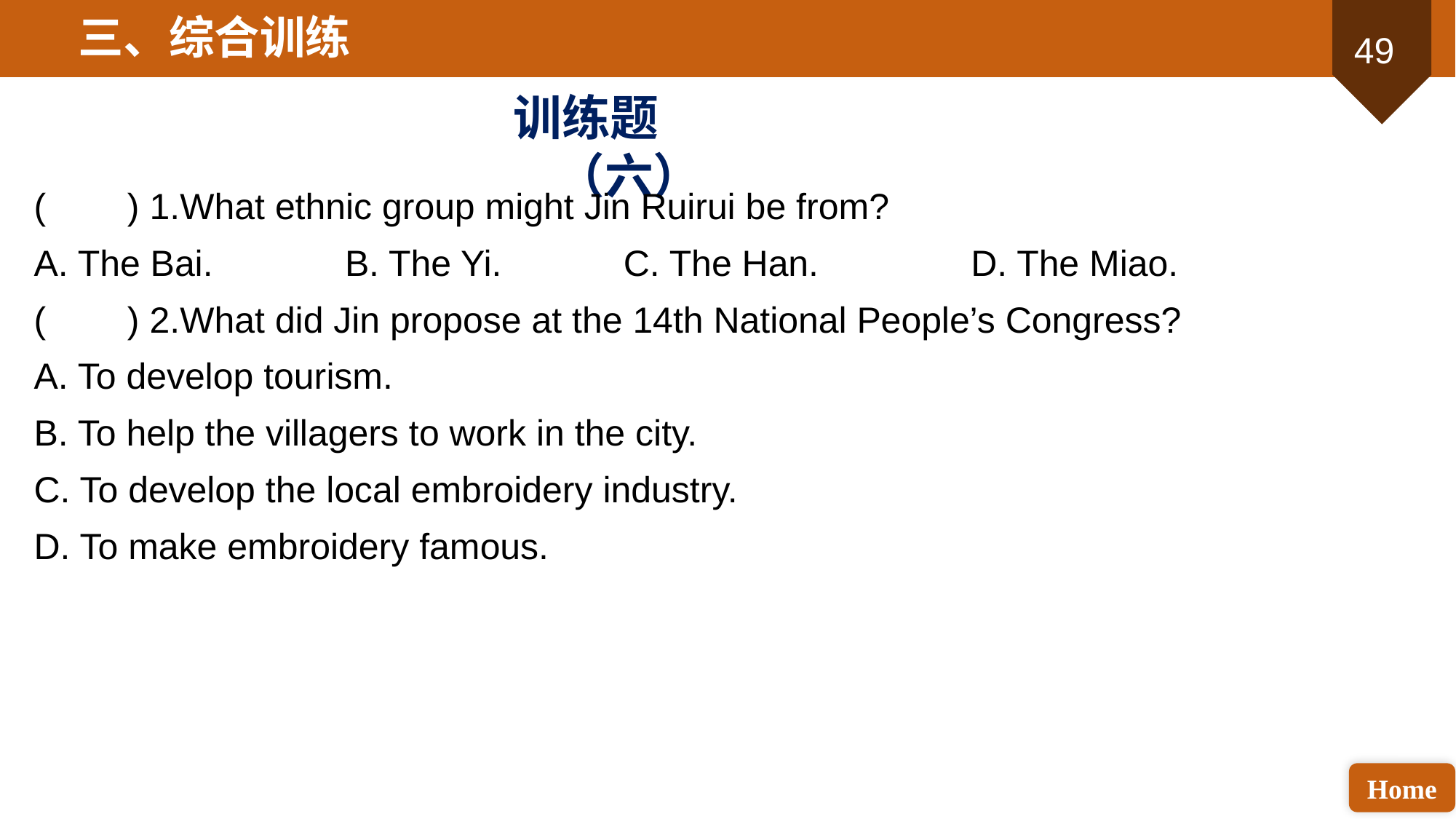

三、综合训练
训练题（六）
(        ) 1.What ethnic group might Jin Ruirui be from?
A. The Bai.             B. The Yi.            C. The Han.               D. The Miao.
(        ) 2.What did Jin propose at the 14th National People’s Congress?
A. To develop tourism.
B. To help the villagers to work in the city.
C. To develop the local embroidery industry.
D. To make embroidery famous.